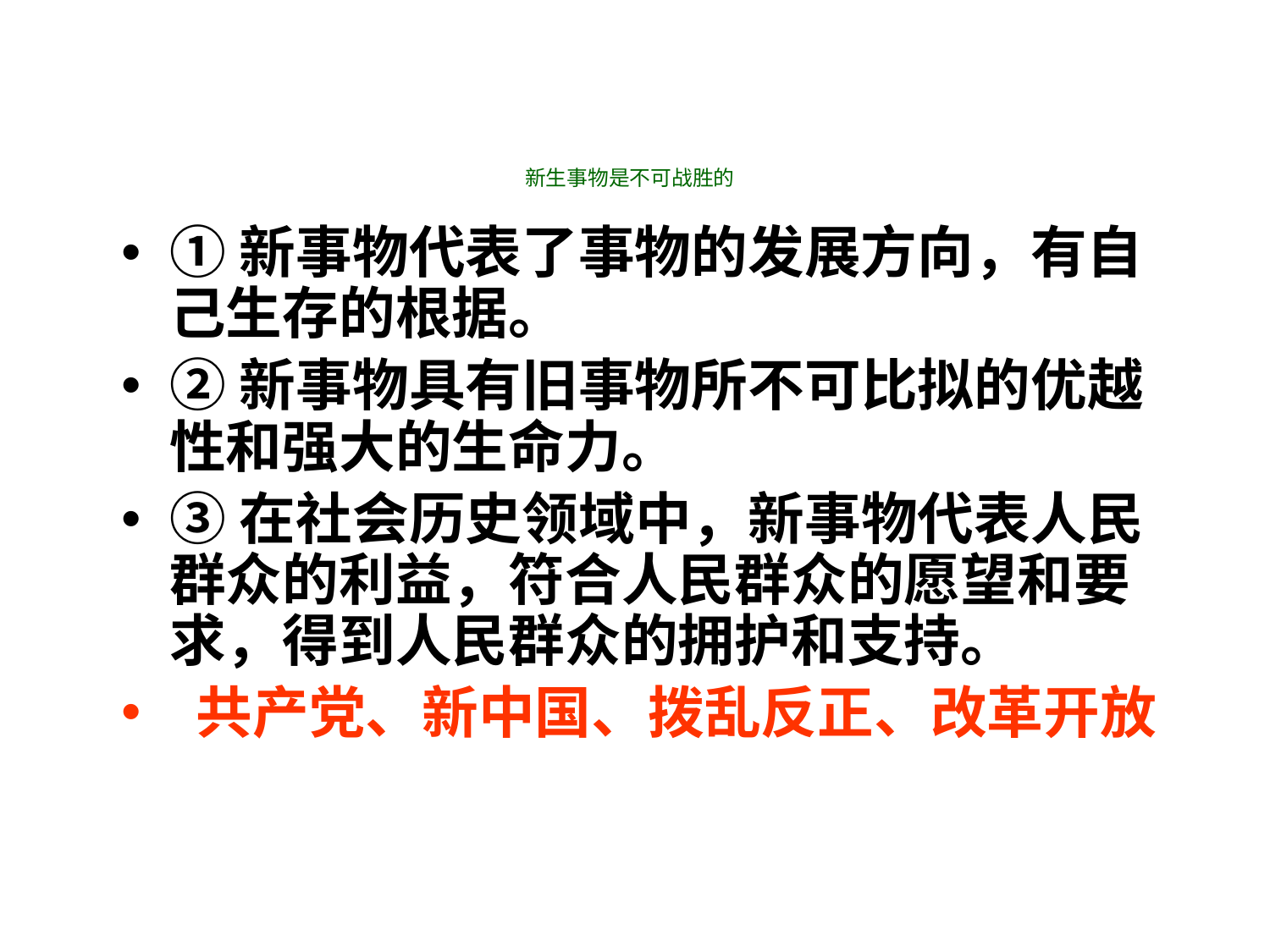

# 新生事物是不可战胜的
①新事物代表了事物的发展方向，有自己生存的根据。
②新事物具有旧事物所不可比拟的优越性和强大的生命力。
③在社会历史领域中，新事物代表人民群众的利益，符合人民群众的愿望和要求，得到人民群众的拥护和支持。
 共产党、新中国、拨乱反正、改革开放